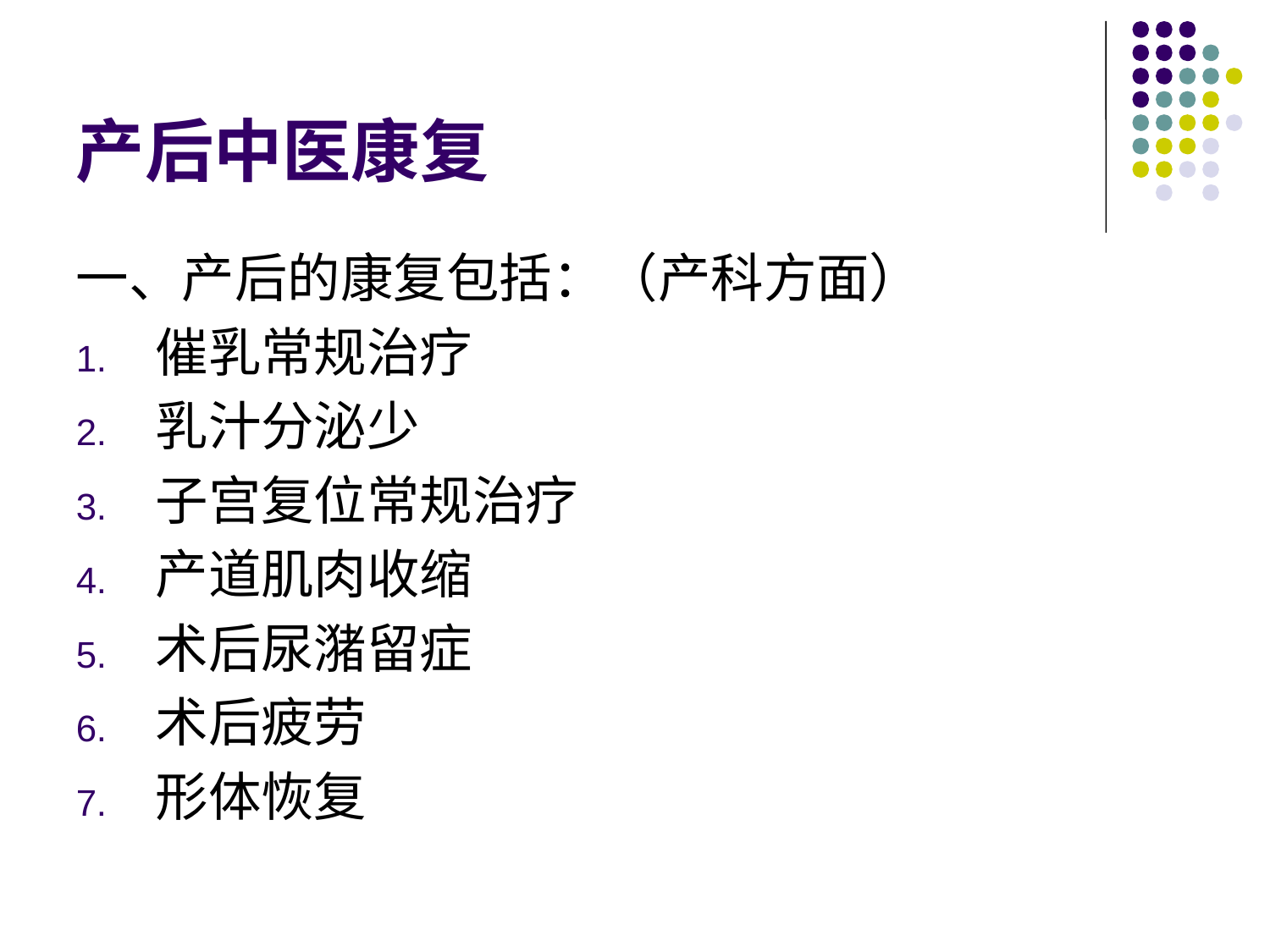

# 产后中医康复
一、产后的康复包括：（产科方面）
催乳常规治疗
乳汁分泌少
子宫复位常规治疗
产道肌肉收缩
术后尿潴留症
术后疲劳
形体恢复